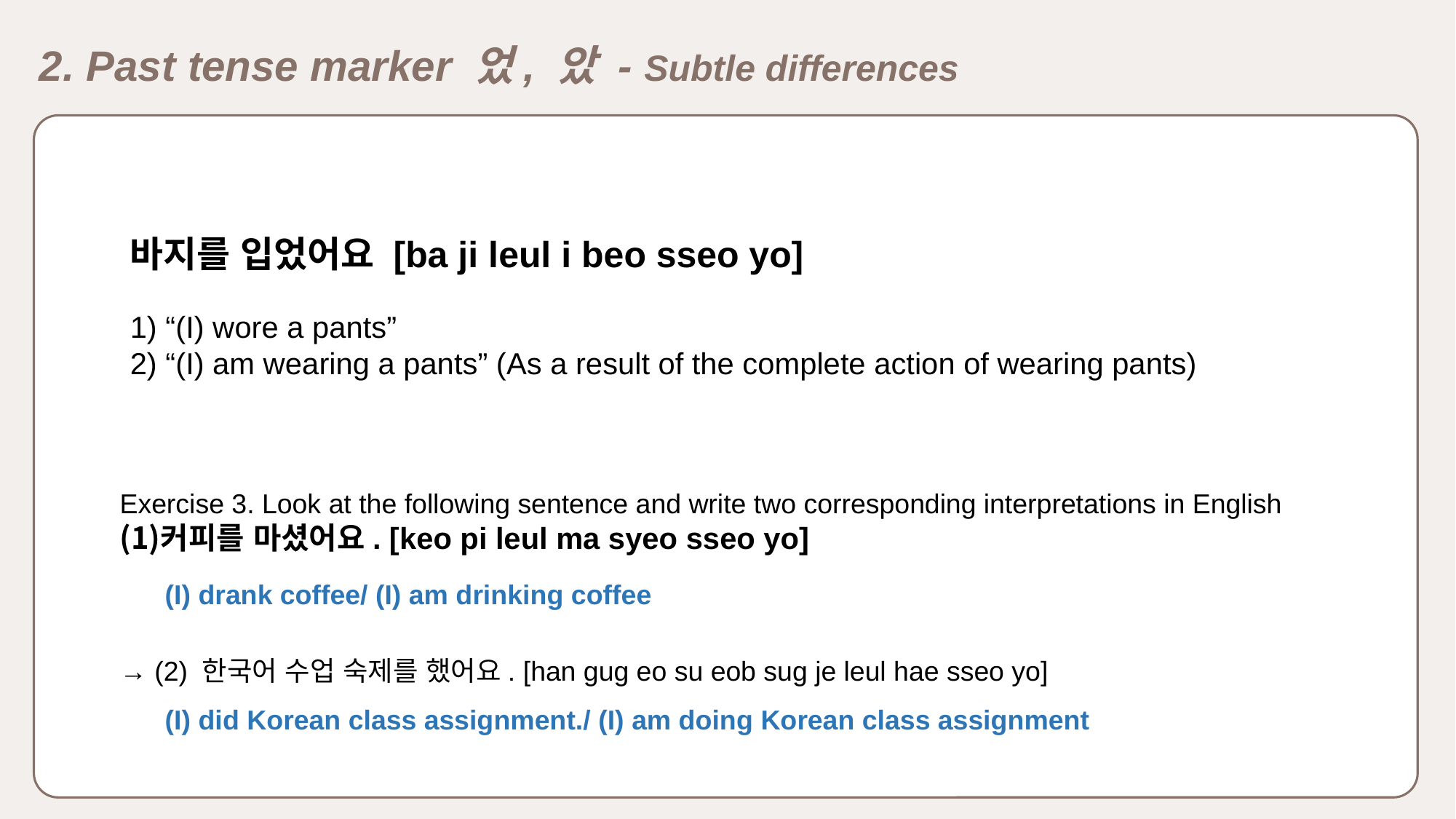

2. Past tense marker 었, 았 - Subtle differences

바지를 입었어요 [ba ji leul i beo sseo yo]

1) “(I) wore a pants”
2) “(I) am wearing a pants” (As a result of the complete action of wearing pants)
Exercise 3. Look at the following sentence and write two corresponding interpretations in English
커피를 마셨어요. [keo pi leul ma syeo sseo yo]

→ (2) 한국어 수업 숙제를 했어요. [han gug eo su eob sug je leul hae sseo yo]
(I) drank coffee/ (I) am drinking coffee
(I) did Korean class assignment./ (I) am doing Korean class assignment